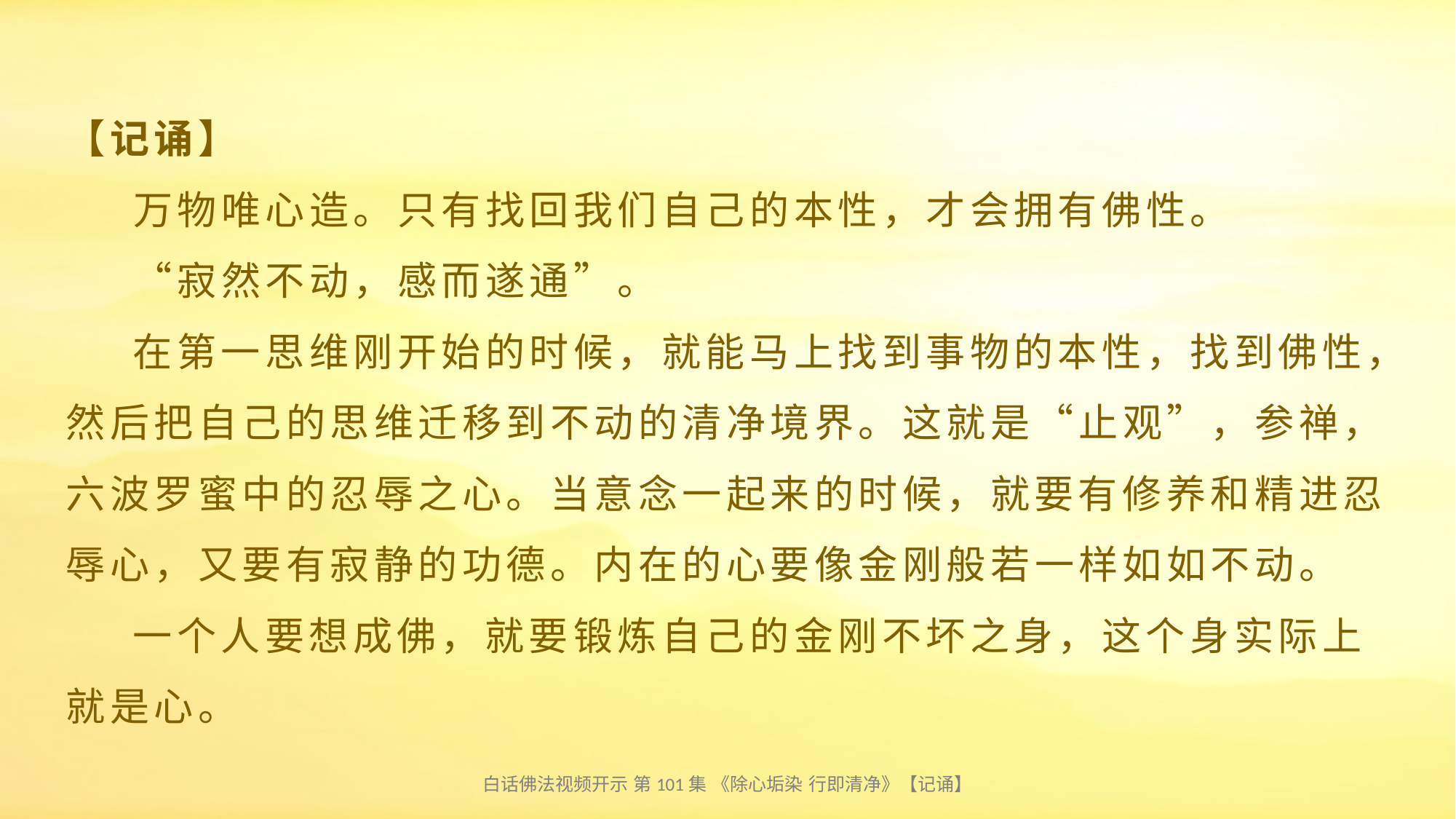

# 【记诵】 万物唯心造。只有找回我们自己的本性，才会拥有佛性。 “寂然不动，感而遂通”。 在第一思维刚开始的时候，就能马上找到事物的本性，找到佛性，然后把自己的思维迁移到不动的清净境界。这就是“止观”，参禅，六波罗蜜中的忍辱之心。当意念一起来的时候，就要有修养和精进忍辱心，又要有寂静的功德。内在的心要像金刚般若一样如如不动。 一个人要想成佛，就要锻炼自己的金刚不坏之身，这个身实际上就是心。
白话佛法视频开示 第101集 《除心垢染 行即清净》【记诵】